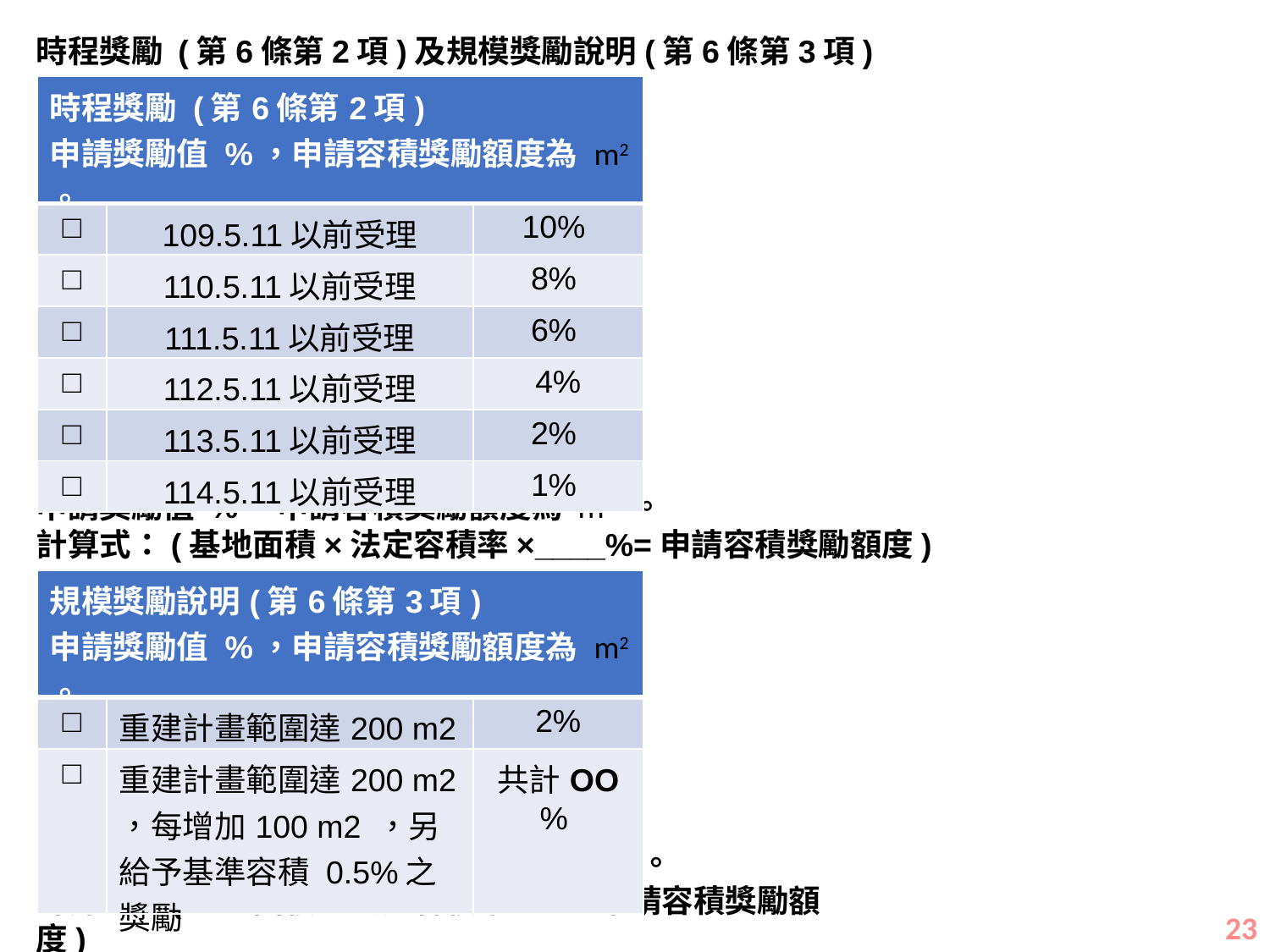

時程獎勵 (第6條第2項)及規模獎勵說明(第6條第3項)
| 時程獎勵 (第6條第2項) 申請獎勵值 %，申請容積獎勵額度為 m2 。 |  |  |
| --- | --- | --- |
| □ | 109.5.11以前受理 | 10% |
| □ | 110.5.11以前受理 | 8% |
| □ | 111.5.11以前受理 | 6% |
| □ | 112.5.11以前受理 | 4% |
| □ | 113.5.11以前受理 | 2% |
| □ | 114.5.11以前受理 | 1% |
申請獎勵值 %，申請容積獎勵額度為 m2 。
計算式：(基地面積×法定容積率×____%=申請容積獎勵額度)
| 規模獎勵說明(第6條第3項) 申請獎勵值 %，申請容積獎勵額度為 m2 。 |  |  |
| --- | --- | --- |
| □ | 重建計畫範圍達200 m2 | 2% |
| □ | 重建計畫範圍達200 m2 ，每增加100 m2 ，另給予基準容積 0.5%之獎勵 | 共計OO% |
申請獎勵值 %，申請容積獎勵額度為 m2 。
計算式：(基地面積×法定容積率× %=申請容積獎勵額度)
23